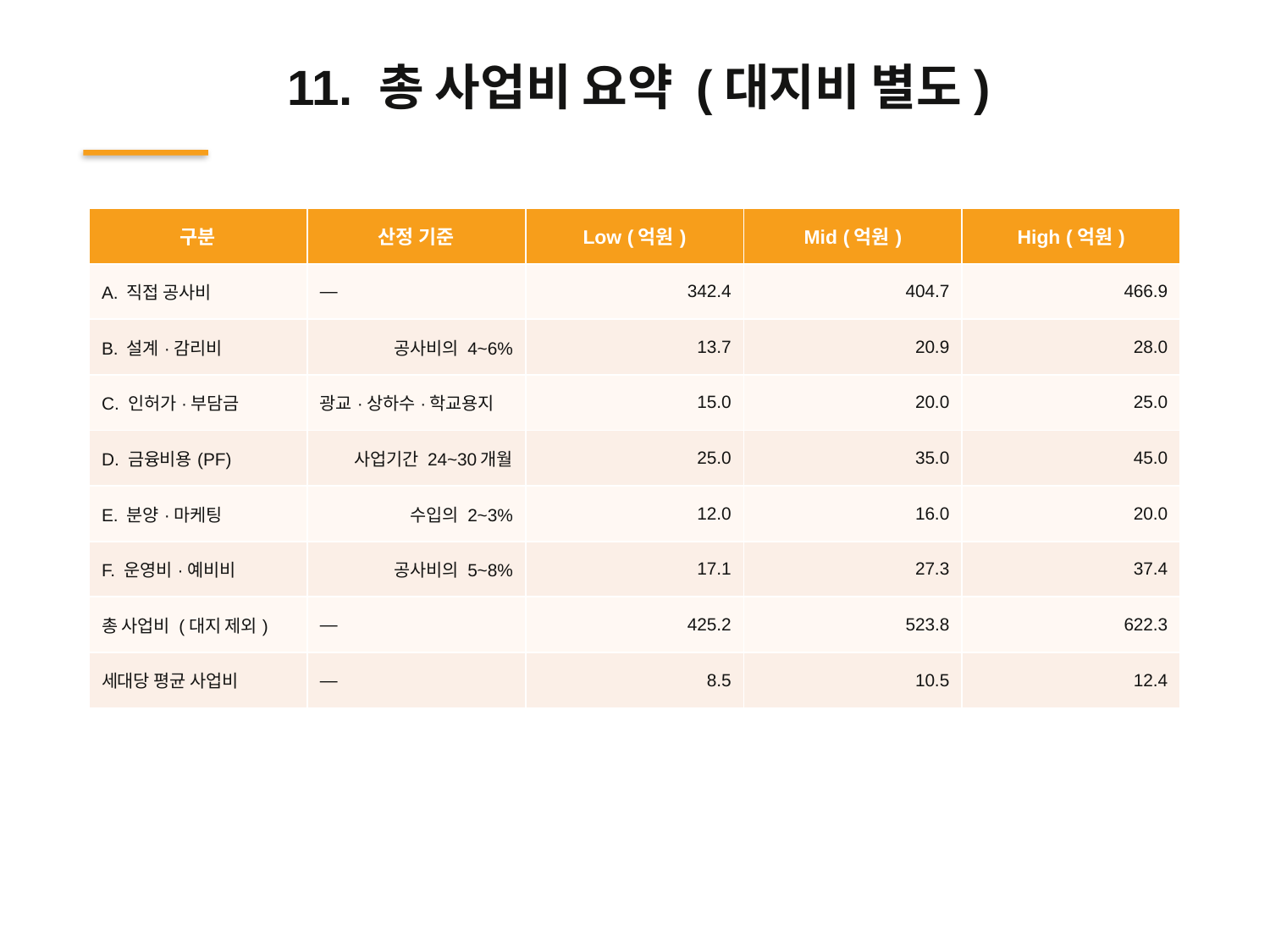

11. 총 사업비 요약 (대지비 별도)

| 구분 | 산정 기준 | Low (억원) | Mid (억원) | High (억원) |
| --- | --- | --- | --- | --- |
| A. 직접 공사비 | — | 342.4 | 404.7 | 466.9 |
| B. 설계·감리비 | 공사비의 4~6% | 13.7 | 20.9 | 28.0 |
| C. 인허가·부담금 | 광교·상하수·학교용지 | 15.0 | 20.0 | 25.0 |
| D. 금융비용(PF) | 사업기간 24~30개월 | 25.0 | 35.0 | 45.0 |
| E. 분양·마케팅 | 수입의 2~3% | 12.0 | 16.0 | 20.0 |
| F. 운영비·예비비 | 공사비의 5~8% | 17.1 | 27.3 | 37.4 |
| 총 사업비 (대지 제외) | — | 425.2 | 523.8 | 622.3 |
| 세대당 평균 사업비 | — | 8.5 | 10.5 | 12.4 |